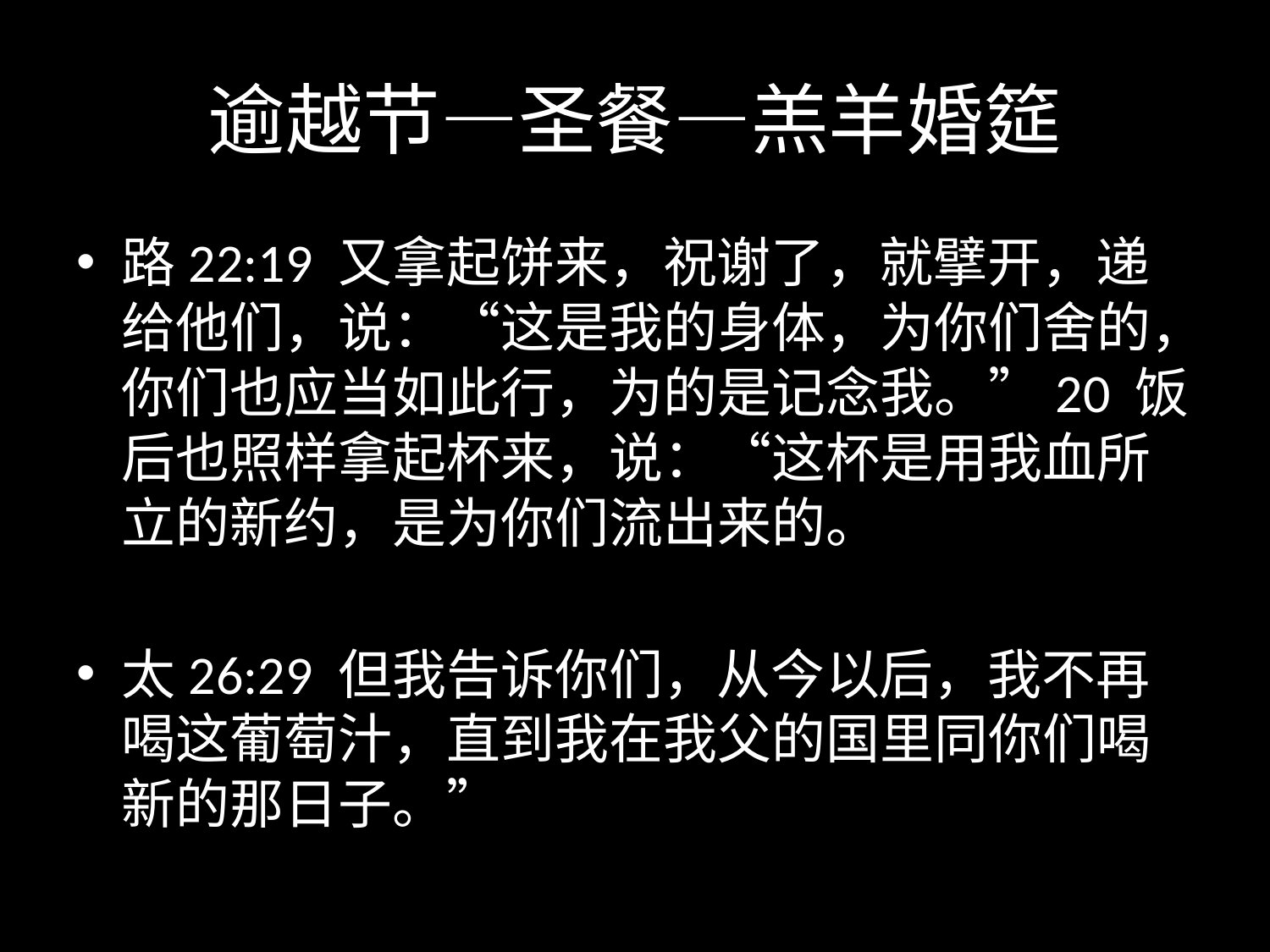

# 逾越节—圣餐—羔羊婚筵
路22:19 又拿起饼来，祝谢了，就擘开，递给他们，说：“这是我的身体，为你们舍的，你们也应当如此行，为的是记念我。”20 饭后也照样拿起杯来，说：“这杯是用我血所立的新约，是为你们流出来的。

太26:29 但我告诉你们，从今以后，我不再喝这葡萄汁，直到我在我父的国里同你们喝新的那日子。”